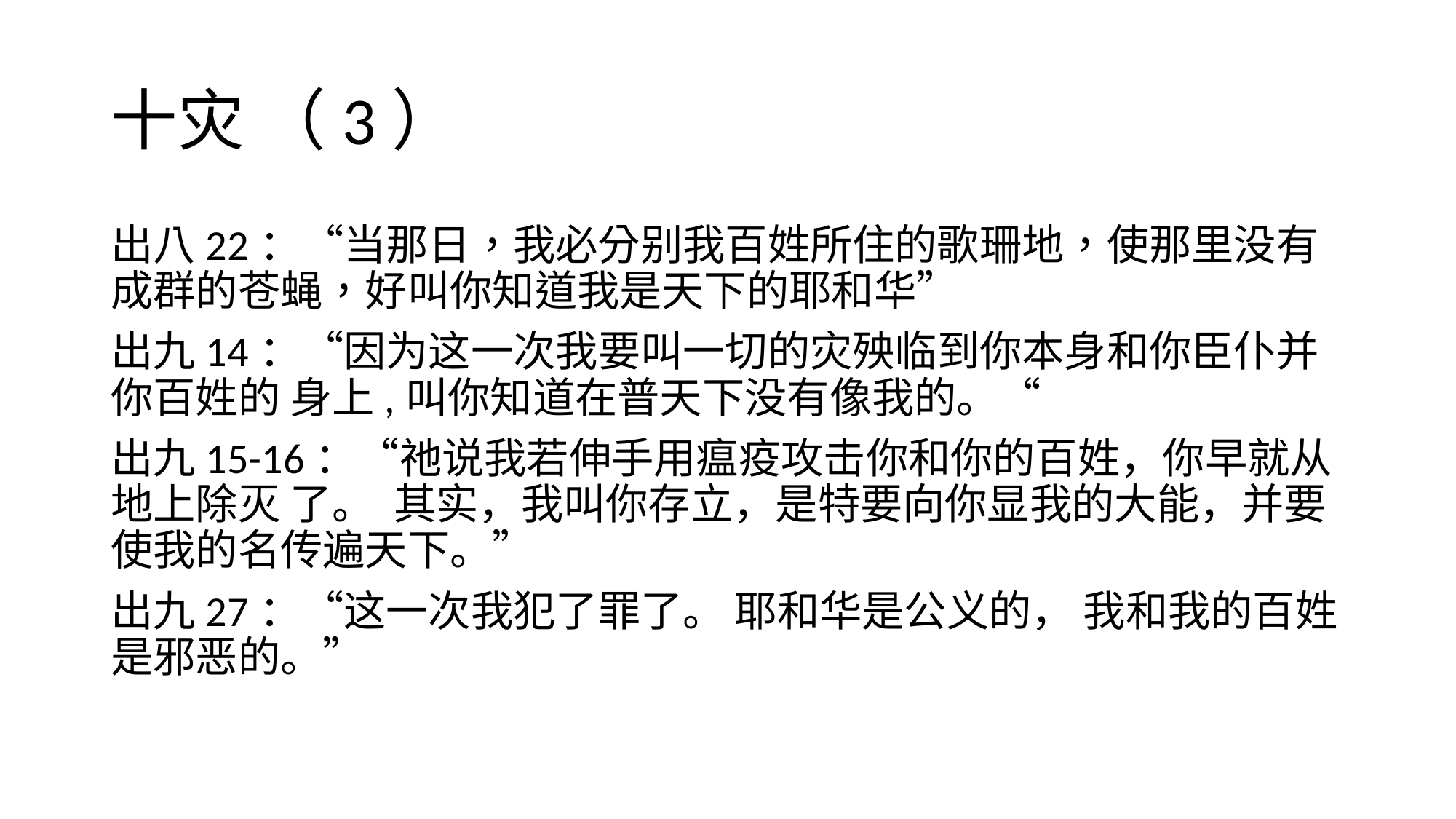

# 十灾 （3）
出八22：“当那日，我必分别我百姓所住的歌珊地，使那里没有成群的苍蝇，好叫你知道我是天下的耶和华”
出九14：“因为这一次我要叫一切的灾殃临到你本身和你臣仆并你百姓的 身上,叫你知道在普天下没有像我的。“
出九15-16：“祂说我若伸手用瘟疫攻击你和你的百姓，你早就从地上除灭 了。  其实，我叫你存立，是特要向你显我的大能，并要使我的名传遍天下。”
出九27：“这一次我犯了罪了。 耶和华是公义的， 我和我的百姓是邪恶的。”